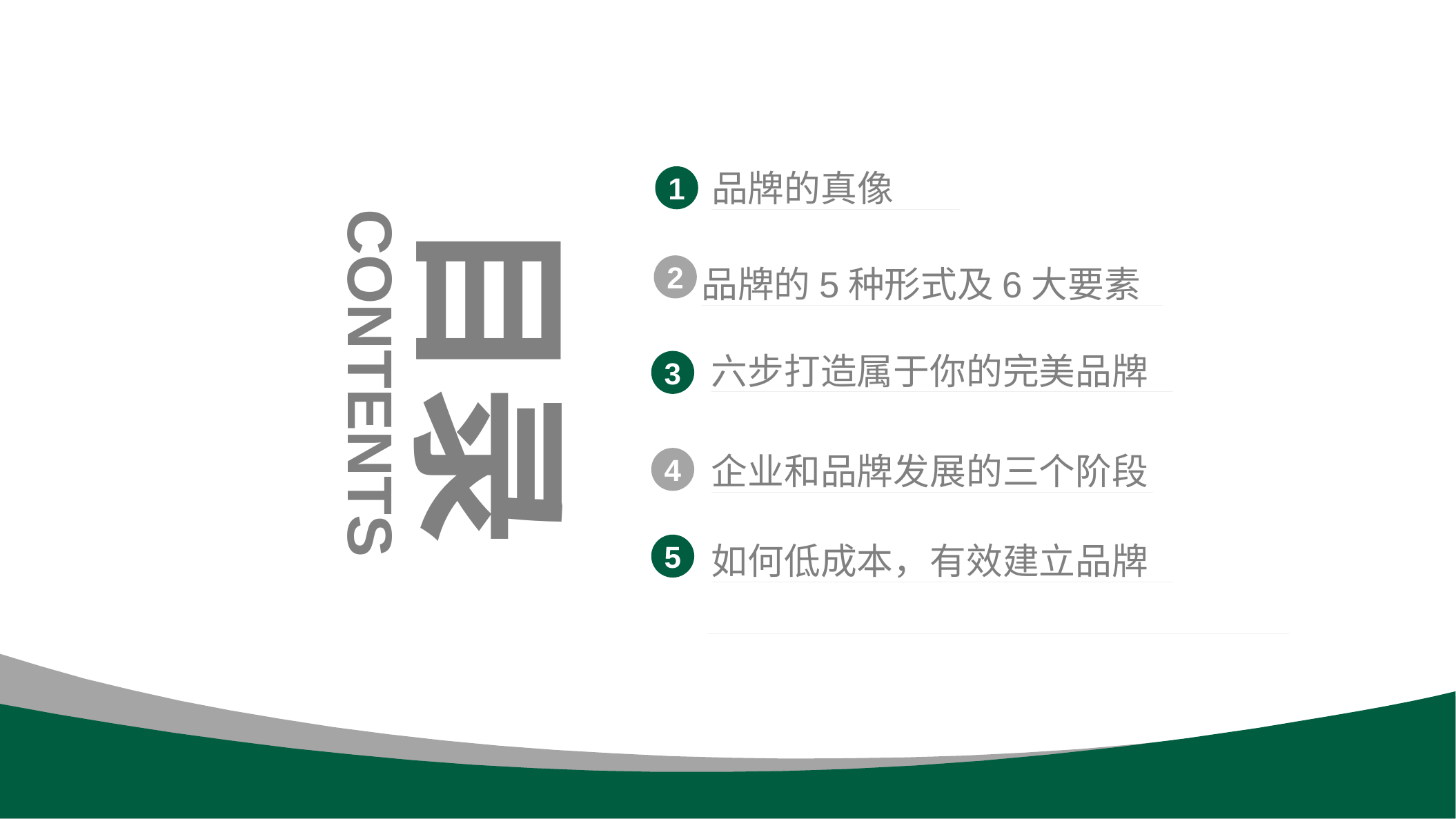

品牌的真像
1
目录
品牌的5种形式及6大要素
2
六步打造属于你的完美品牌
CONTENTS
3
企业和品牌发展的三个阶段
4
如何低成本，有效建立品牌
5